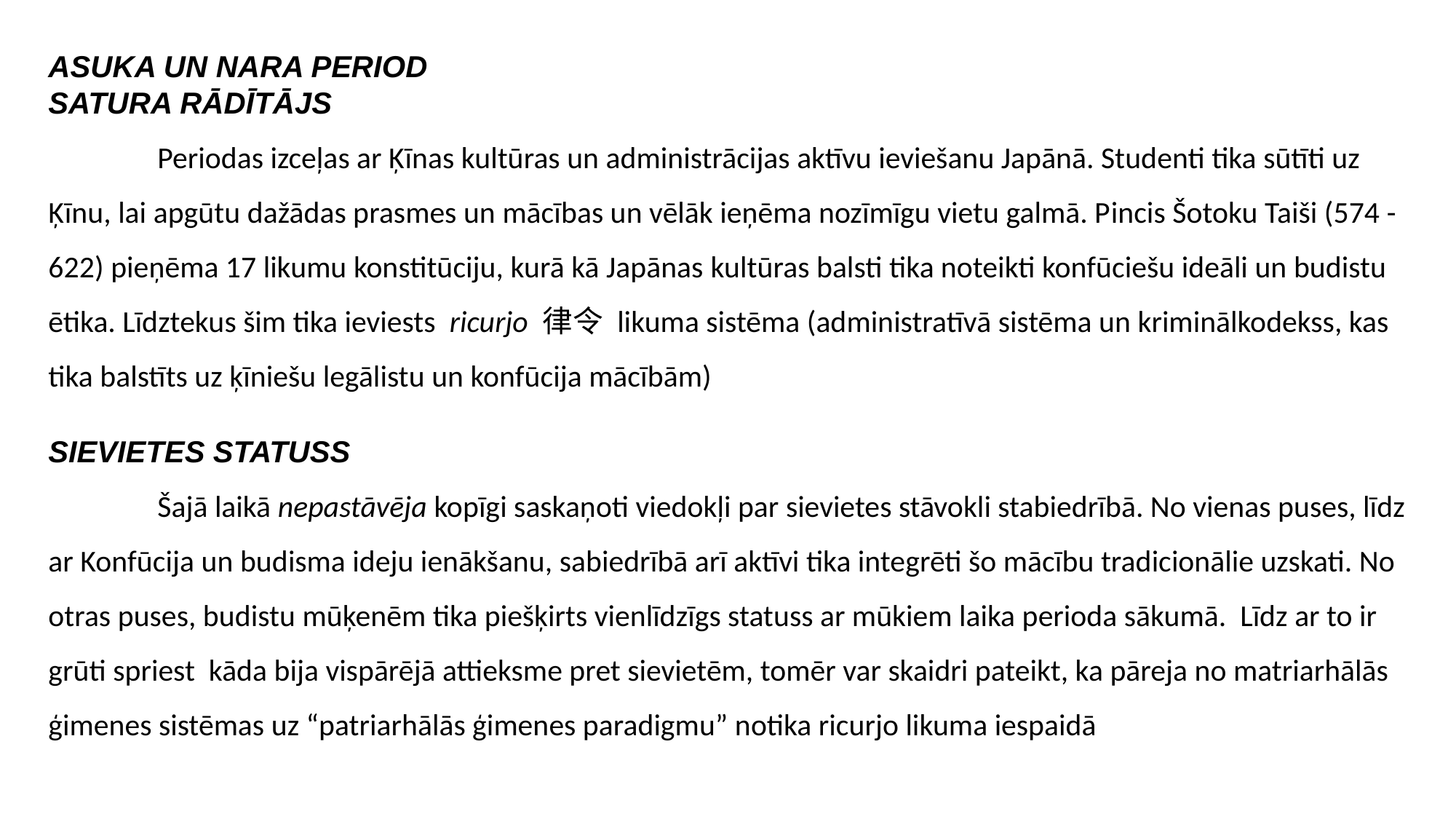

ASUKA UN NARA PERIOD
SATURA RĀDĪTĀJS
	Periodas izceļas ar Ķīnas kultūras un administrācijas aktīvu ieviešanu Japānā. Studenti tika sūtīti uz Ķīnu, lai apgūtu dažādas prasmes un mācības un vēlāk ieņēma nozīmīgu vietu galmā. Pincis Šotoku Taiši (574 - 622) pieņēma 17 likumu konstitūciju, kurā kā Japānas kultūras balsti tika noteikti konfūciešu ideāli un budistu ētika. Līdztekus šim tika ieviests  ricurjo 律令 likuma sistēma (administratīvā sistēma un kriminālkodekss, kas tika balstīts uz ķīniešu legālistu un konfūcija mācībām)

SIEVIETES STATUSS
	Šajā laikā nepastāvēja kopīgi saskaņoti viedokļi par sievietes stāvokli stabiedrībā. No vienas puses, līdz ar Konfūcija un budisma ideju ienākšanu, sabiedrībā arī aktīvi tika integrēti šo mācību tradicionālie uzskati. No otras puses, budistu mūķenēm tika piešķirts vienlīdzīgs statuss ar mūkiem laika perioda sākumā.  Līdz ar to ir grūti spriest  kāda bija vispārējā attieksme pret sievietēm, tomēr var skaidri pateikt, ka pāreja no matriarhālās ģimenes sistēmas uz “patriarhālās ģimenes paradigmu” notika ricurjo likuma iespaidā